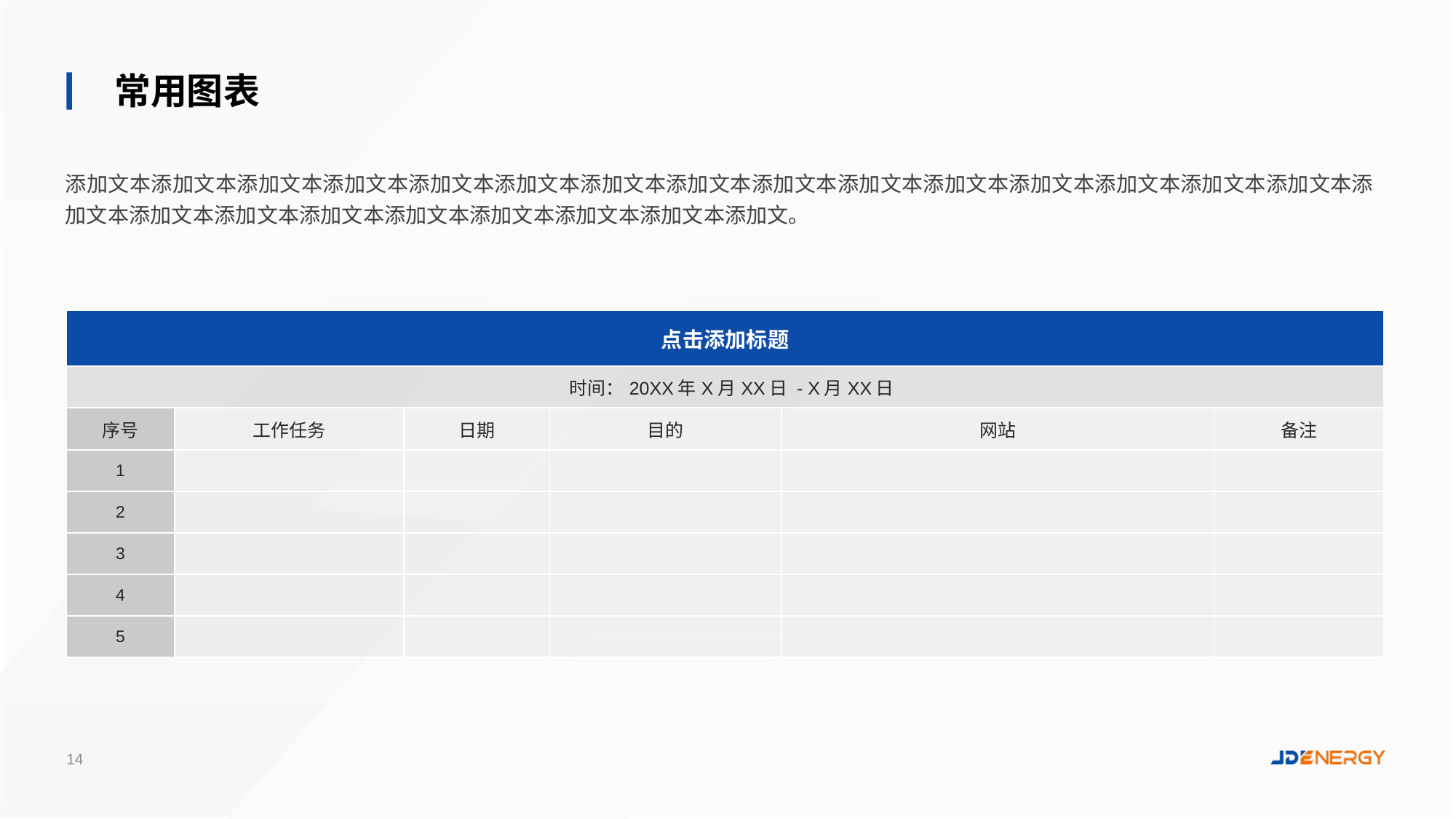

常用图表
添加文本添加文本添加文本添加文本添加文本添加文本添加文本添加文本添加文本添加文本添加文本添加文本添加文本添加文本添加文本添加文本添加文本添加文本添加文本添加文本添加文本添加文本添加文本添加文。
| 点击添加标题 |  |  |  |  |  |
| --- | --- | --- | --- | --- | --- |
| 时间：20XX年X月XX日 - X月XX日 |  |  |  |  |  |
| 序号 | 工作任务 | 日期 | 目的 | 网站 | 备注 |
| 1 |  |  |  |  |  |
| 2 |  |  |  |  |  |
| 3 |  |  |  |  |  |
| 4 |  |  |  |  |  |
| 5 |  |  |  |  |  |
14